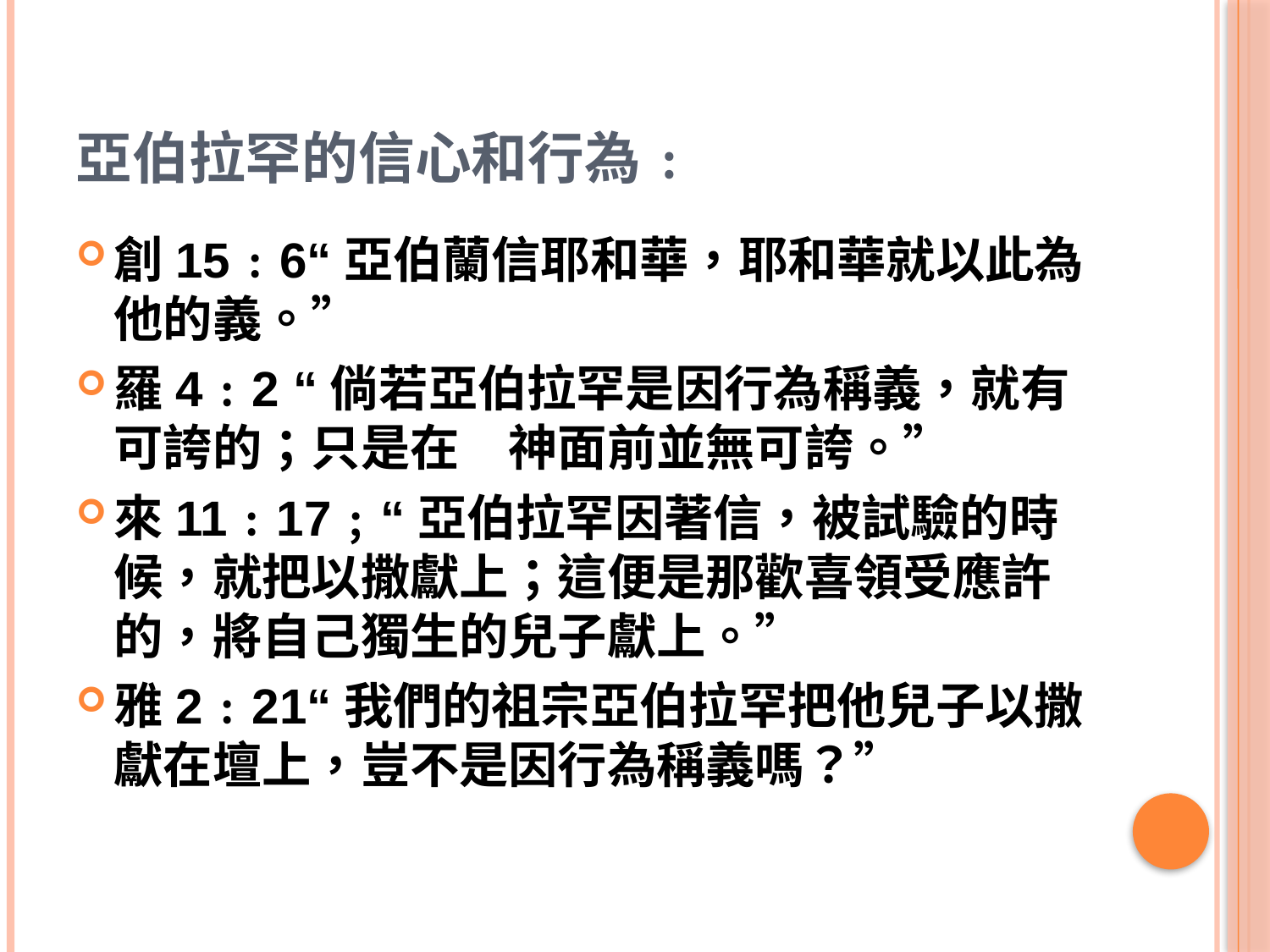

# 亞伯拉罕的信心和行為﹕
創15﹕6“亞伯蘭信耶和華，耶和華就以此為他的義。”
羅4﹕2 “倘若亞伯拉罕是因行為稱義，就有可誇的；只是在　神面前並無可誇。”
來11﹕17﹔“亞伯拉罕因著信，被試驗的時候，就把以撒獻上；這便是那歡喜領受應許的，將自己獨生的兒子獻上。”
雅2﹕21“我們的祖宗亞伯拉罕把他兒子以撒獻在壇上，豈不是因行為稱義嗎？”